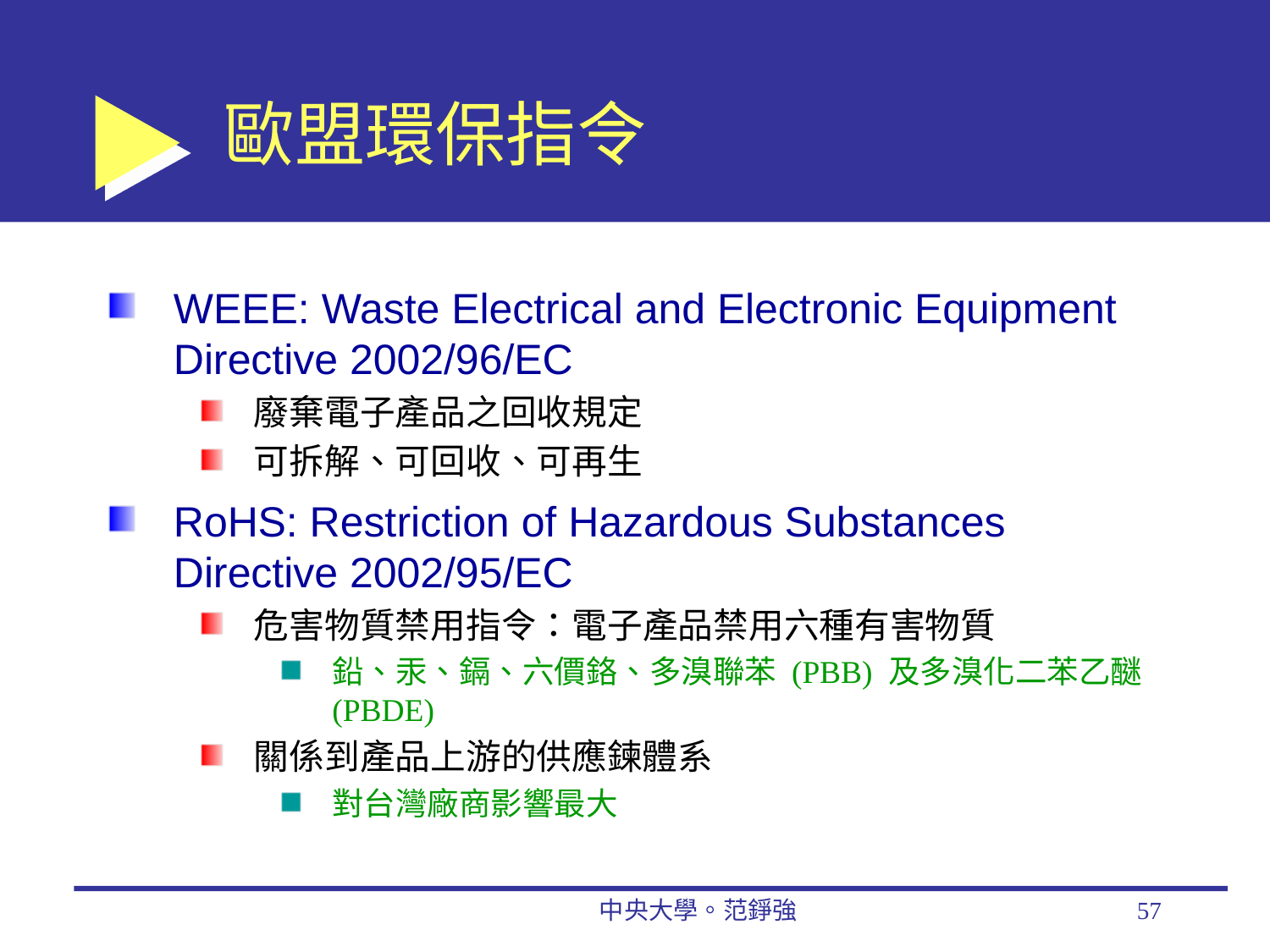

# 歐盟環保指令
WEEE: Waste Electrical and Electronic Equipment Directive 2002/96/EC
廢棄電子產品之回收規定
可拆解、可回收、可再生
RoHS: Restriction of Hazardous Substances Directive 2002/95/EC
危害物質禁用指令：電子產品禁用六種有害物質
鉛、汞、鎘、六價鉻、多溴聯苯 (PBB) 及多溴化二苯乙醚  (PBDE)
關係到產品上游的供應鍊體系
對台灣廠商影響最大
中央大學。范錚強
57